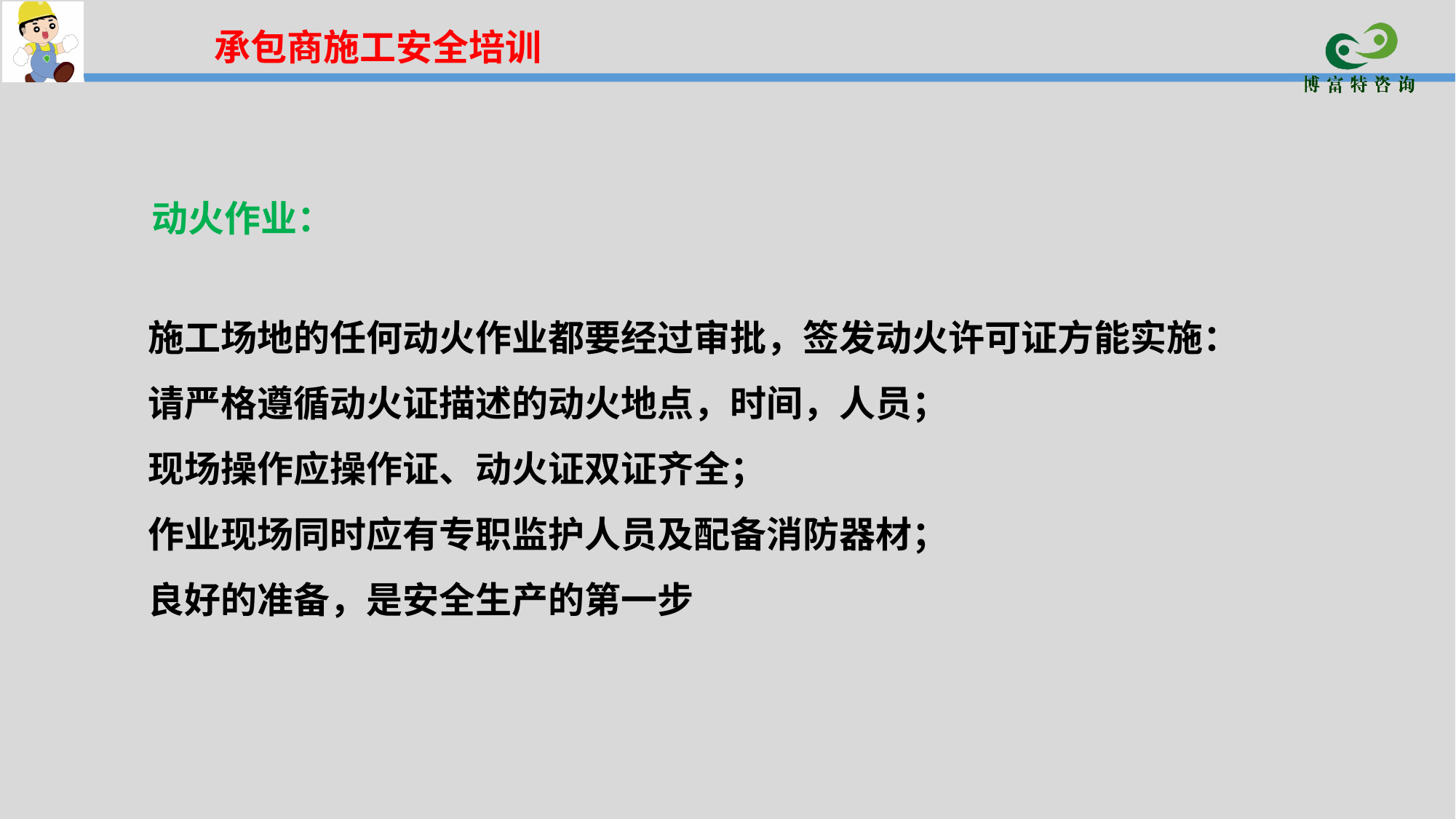

承包商施工安全培训
动火作业：

施工场地的任何动火作业都要经过审批，签发动火许可证方能实施：
请严格遵循动火证描述的动火地点，时间，人员；
现场操作应操作证、动火证双证齐全；
作业现场同时应有专职监护人员及配备消防器材；
良好的准备，是安全生产的第一步